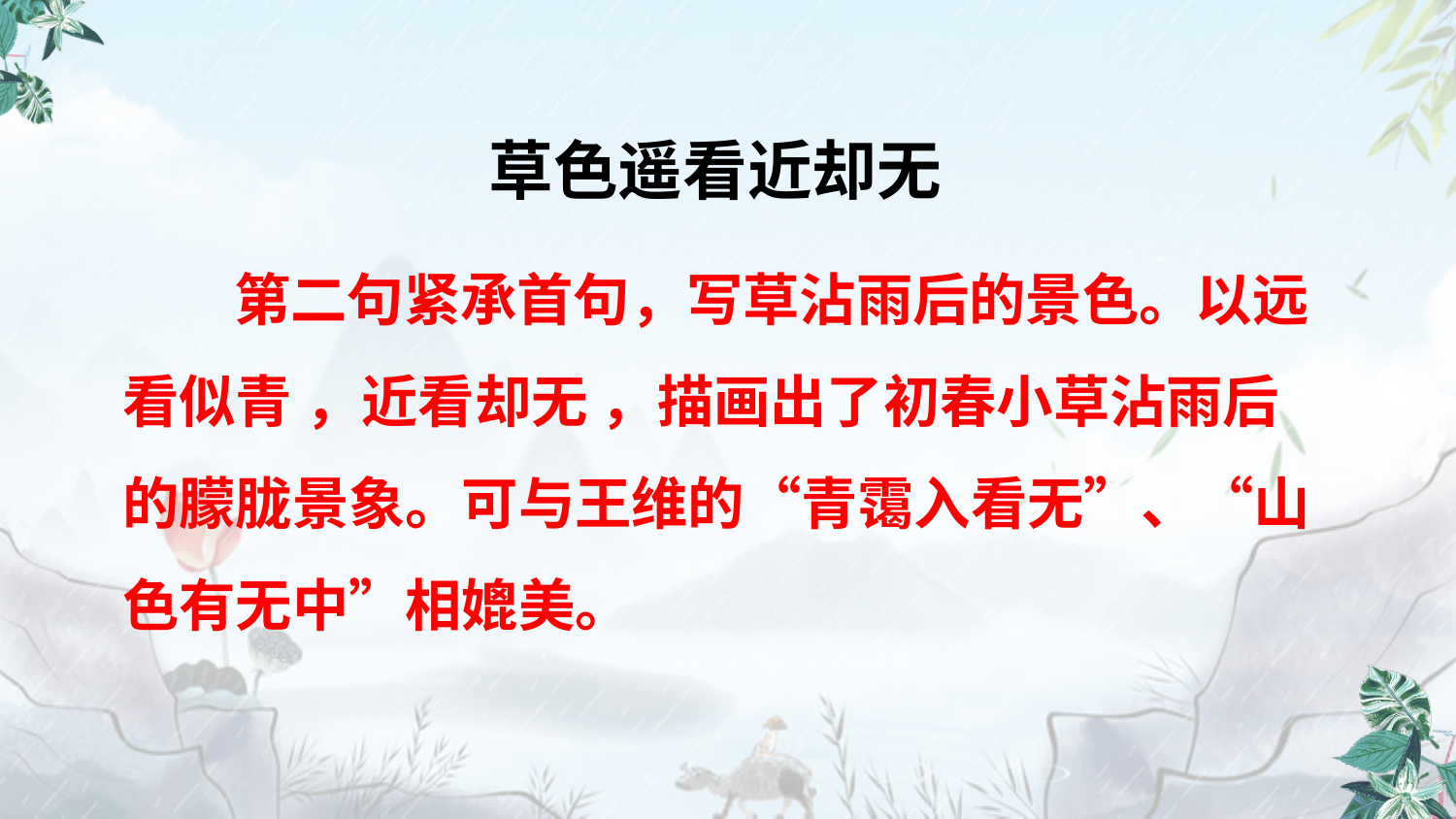

草色遥看近却无
        第二句紧承首句，写草沾雨后的景色。以远看似青 ，近看却无 ，描画出了初春小草沾雨后的朦胧景象。可与王维的“青霭入看无”、“山色有无中”相媲美。